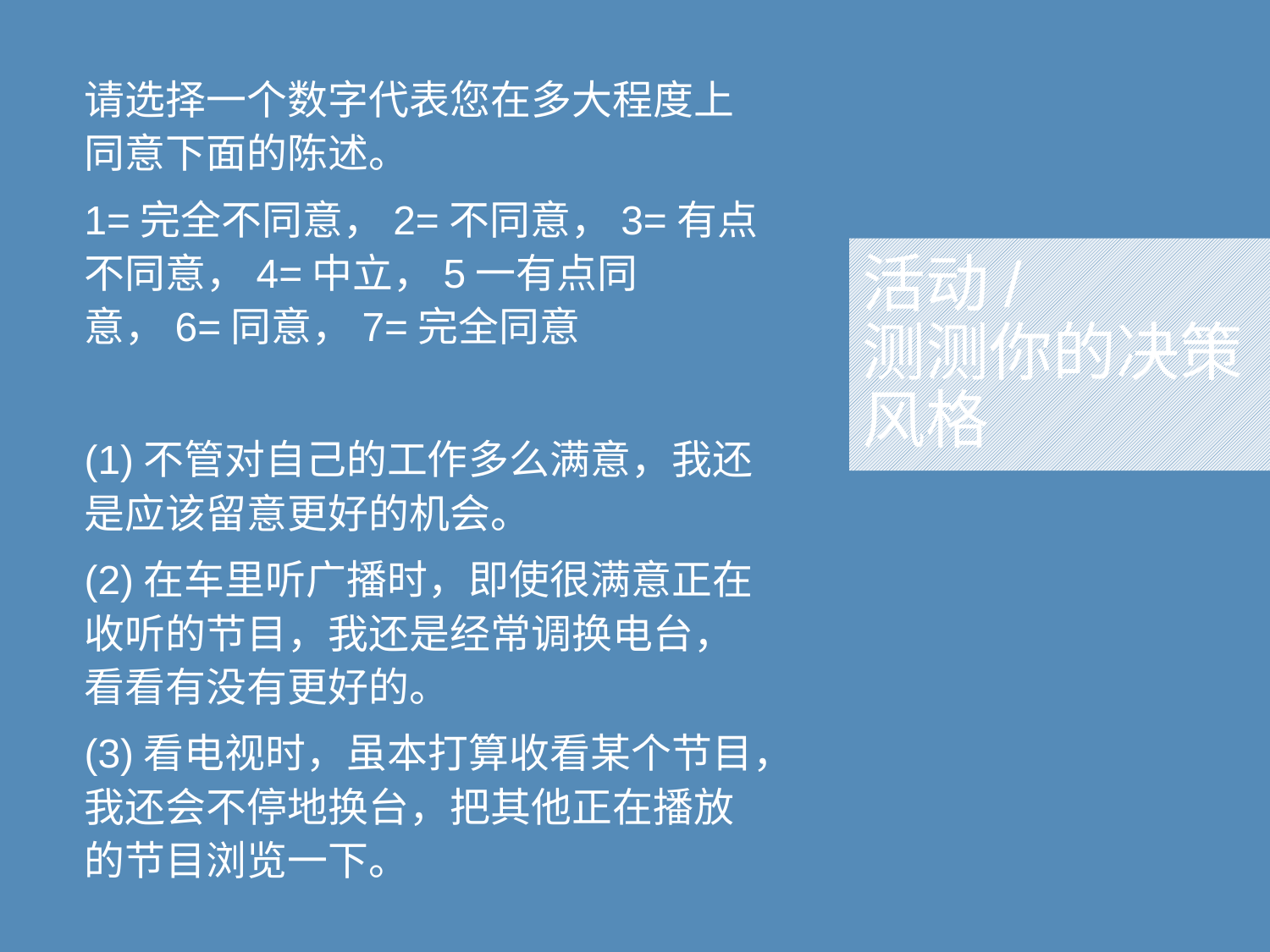

请选择一个数字代表您在多大程度上同意下面的陈述。
1=完全不同意，2=不同意，3=有点不同意，4=中立，5一有点同意，6=同意，7=完全同意

(1)不管对自己的工作多么满意，我还是应该留意更好的机会。
(2)在车里听广播时，即使很满意正在收听的节目，我还是经常调换电台，看看有没有更好的。
(3)看电视时，虽本打算收看某个节目，我还会不停地换台，把其他正在播放的节目浏览一下。

# 活动/ 测测你的决策风格